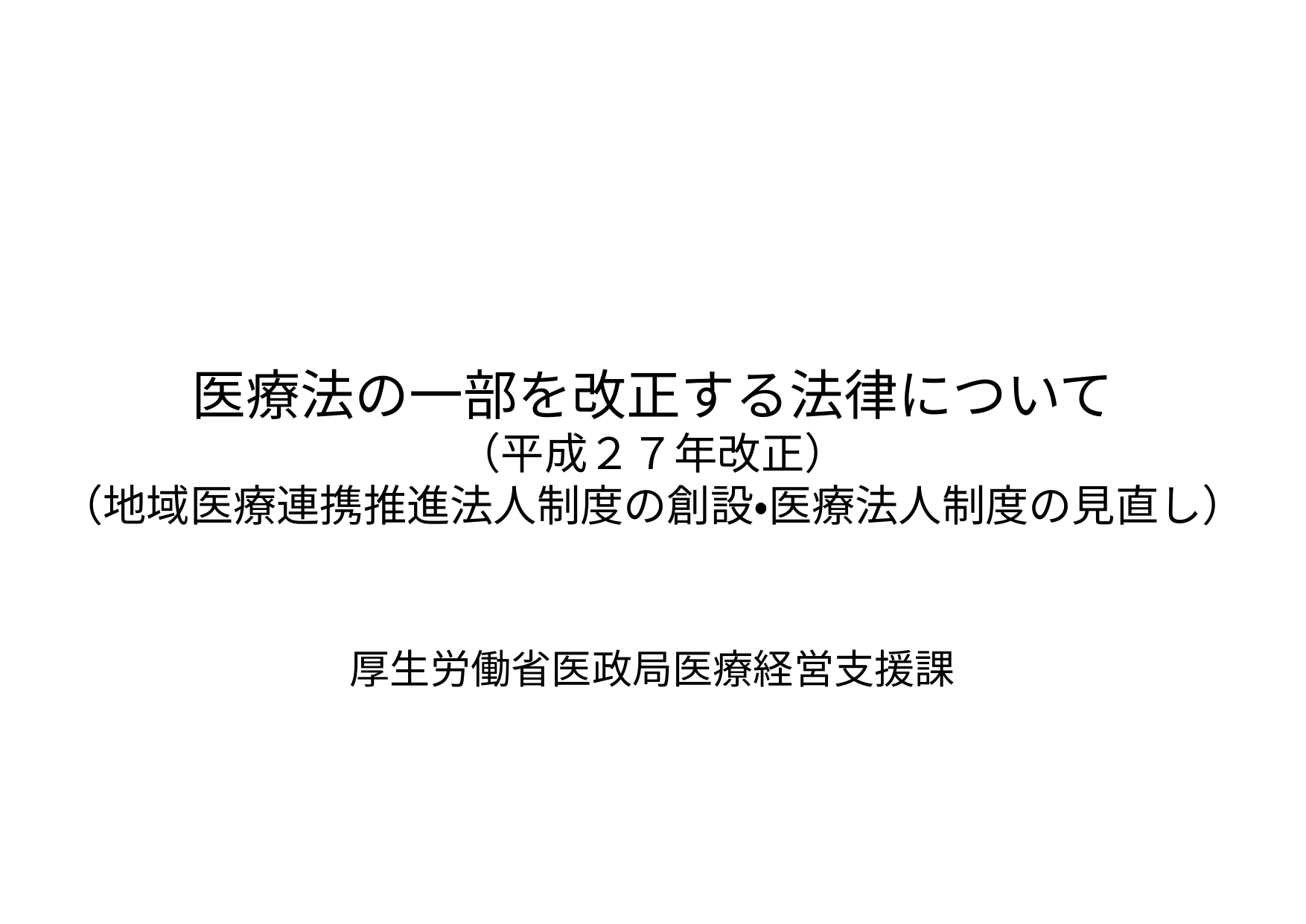

医療法の一部を改正する法律について
（平成２７年改正）
（地域医療連携推進法人制度の創設・医療法人制度の見直し）

厚生労働省医政局医療経営支援課